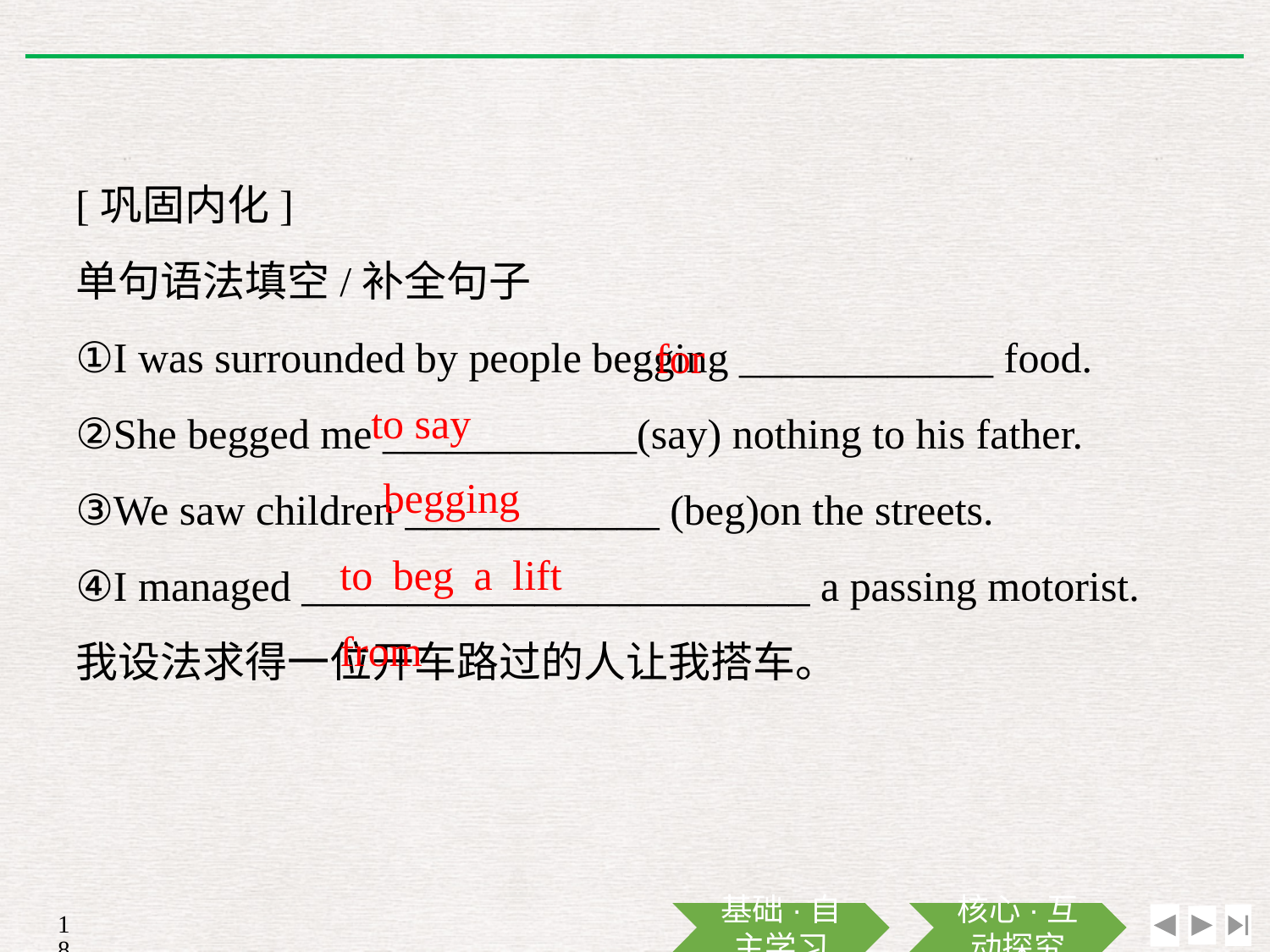

[巩固内化]
单句语法填空/补全句子
①I was surrounded by people begging ____________ food.
②She begged me ____________(say) nothing to his father.
③We saw children ____________ (beg)on the streets.
④I managed ________________________ a passing motorist.
我设法求得一位开车路过的人让我搭车。
for
to say
begging
to beg a lift from